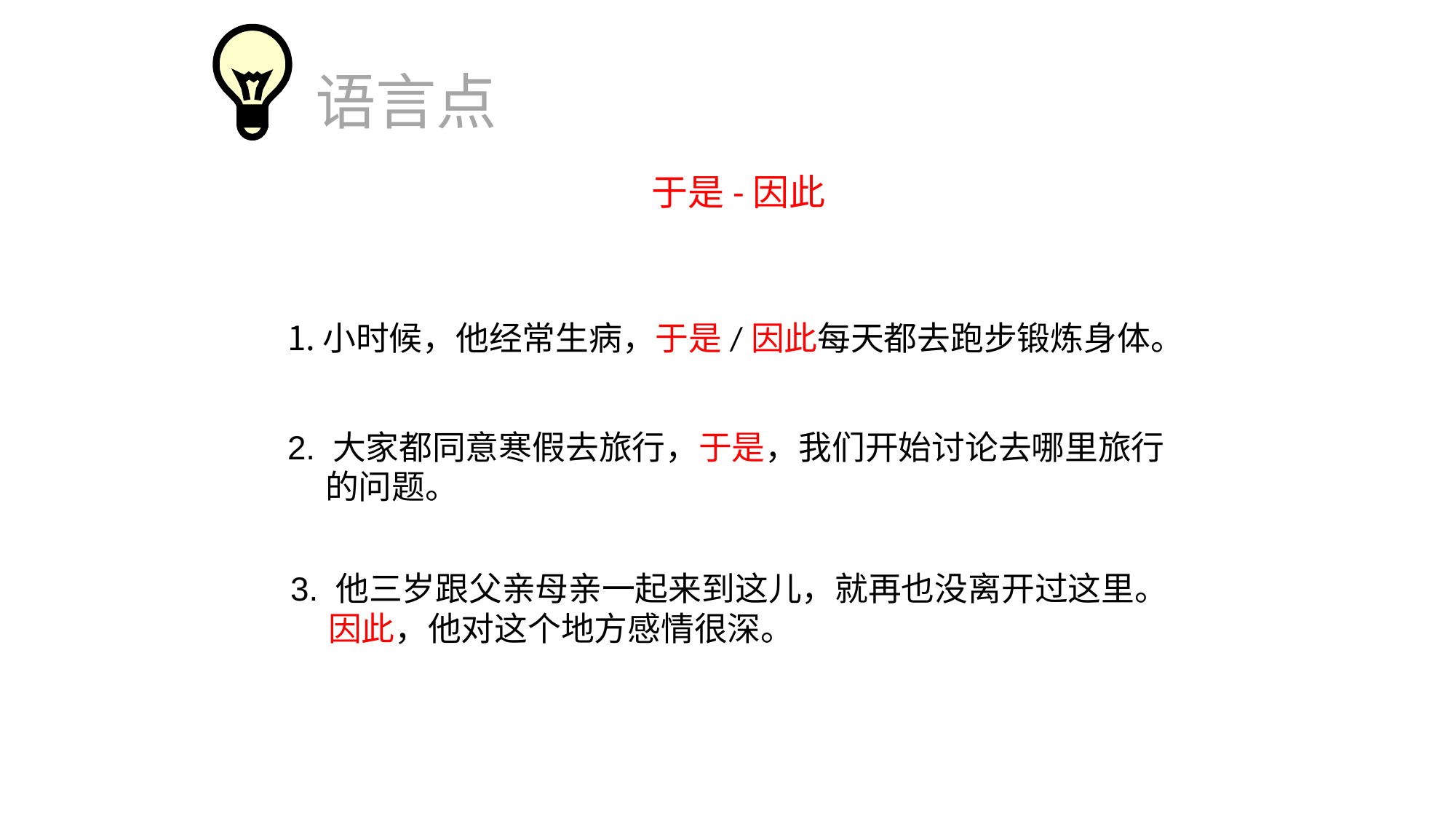

语言点
于是-因此
小时候，他经常生病，于是/因此每天都去跑步锻炼身体。
2. 大家都同意寒假去旅行，于是，我们开始讨论去哪里旅行
    的问题。
3. 他三岁跟父亲母亲一起来到这儿，就再也没离开过这里。
    因此，他对这个地方感情很深。